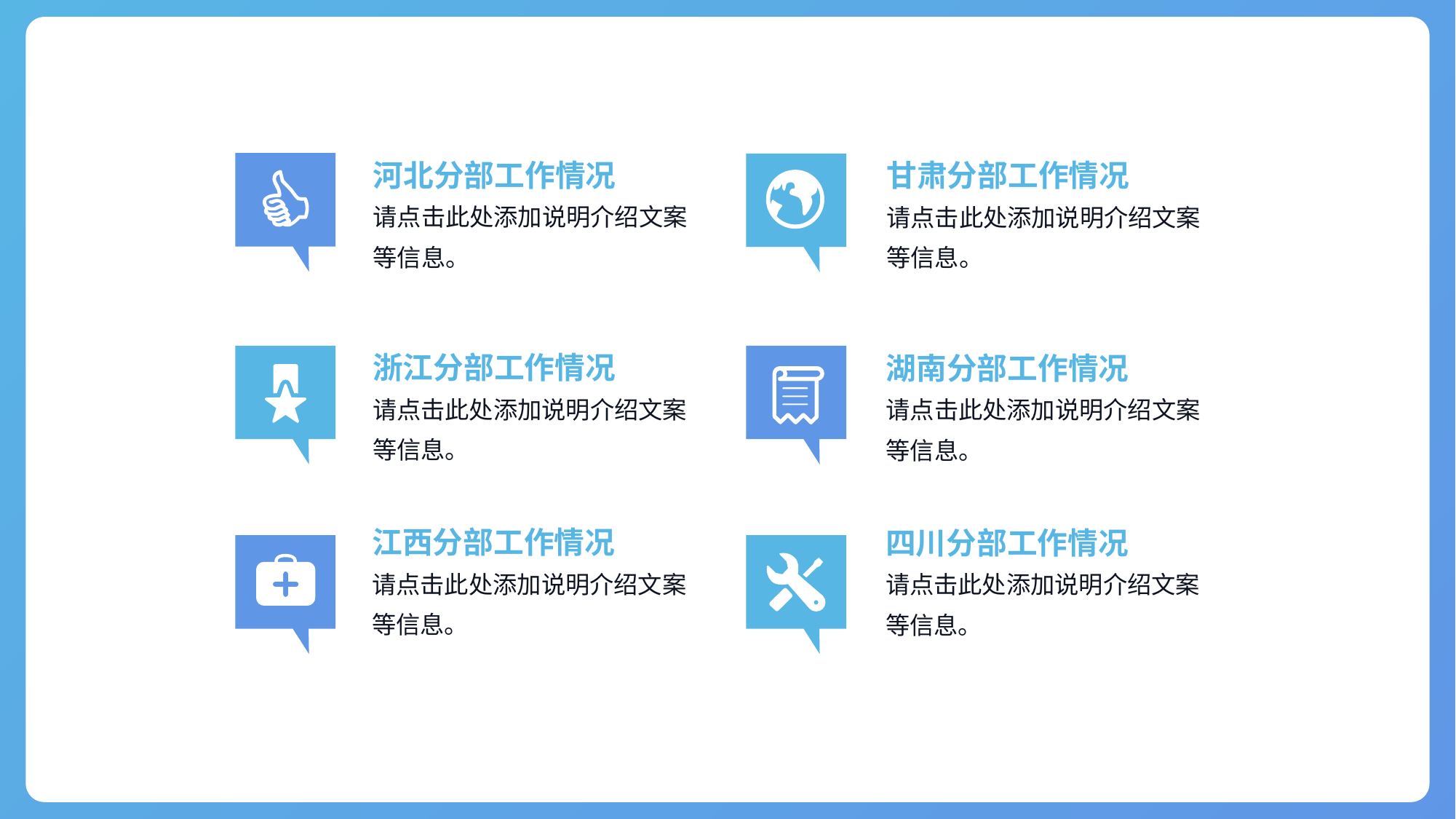

河北分部工作情况
甘肃分部工作情况

请点击此处添加说明介绍文案等信息。
请点击此处添加说明介绍文案等信息。

浙江分部工作情况
湖南分部工作情况

请点击此处添加说明介绍文案等信息。
请点击此处添加说明介绍文案等信息。
江西分部工作情况
四川分部工作情况

请点击此处添加说明介绍文案等信息。
请点击此处添加说明介绍文案等信息。